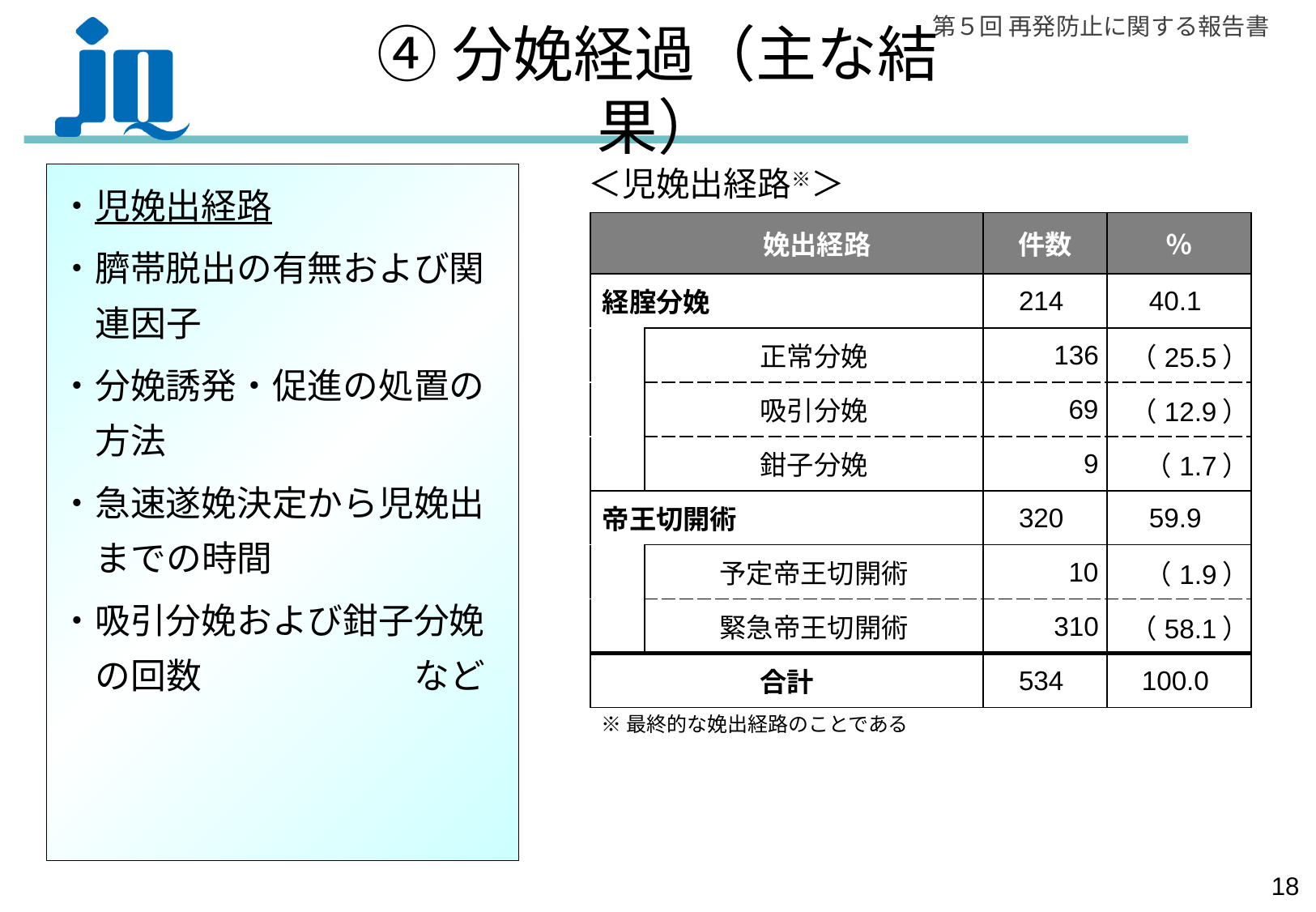

# ④分娩経過（主な結果）
＜児娩出経路※＞
・児娩出経路
・臍帯脱出の有無および関連因子
・分娩誘発・促進の処置の方法
・急速遂娩決定から児娩出までの時間
・吸引分娩および鉗子分娩の回数　　　　　　など
| 娩出経路 |  | 件数 | ％ |
| --- | --- | --- | --- |
| 経腟分娩 |  | 214 | 40.1 |
|  | 正常分娩 | 136 | （25.5） |
|  | 吸引分娩 | 69 | （12.9） |
|  | 鉗子分娩 | 9 | （1.7） |
| 帝王切開術 |  | 320 | 59.9 |
|  | 予定帝王切開術 | 10 | （1.9） |
|  | 緊急帝王切開術 | 310 | （58.1） |
| 合計 |  | 534 | 100.0 |
※最終的な娩出経路のことである
18